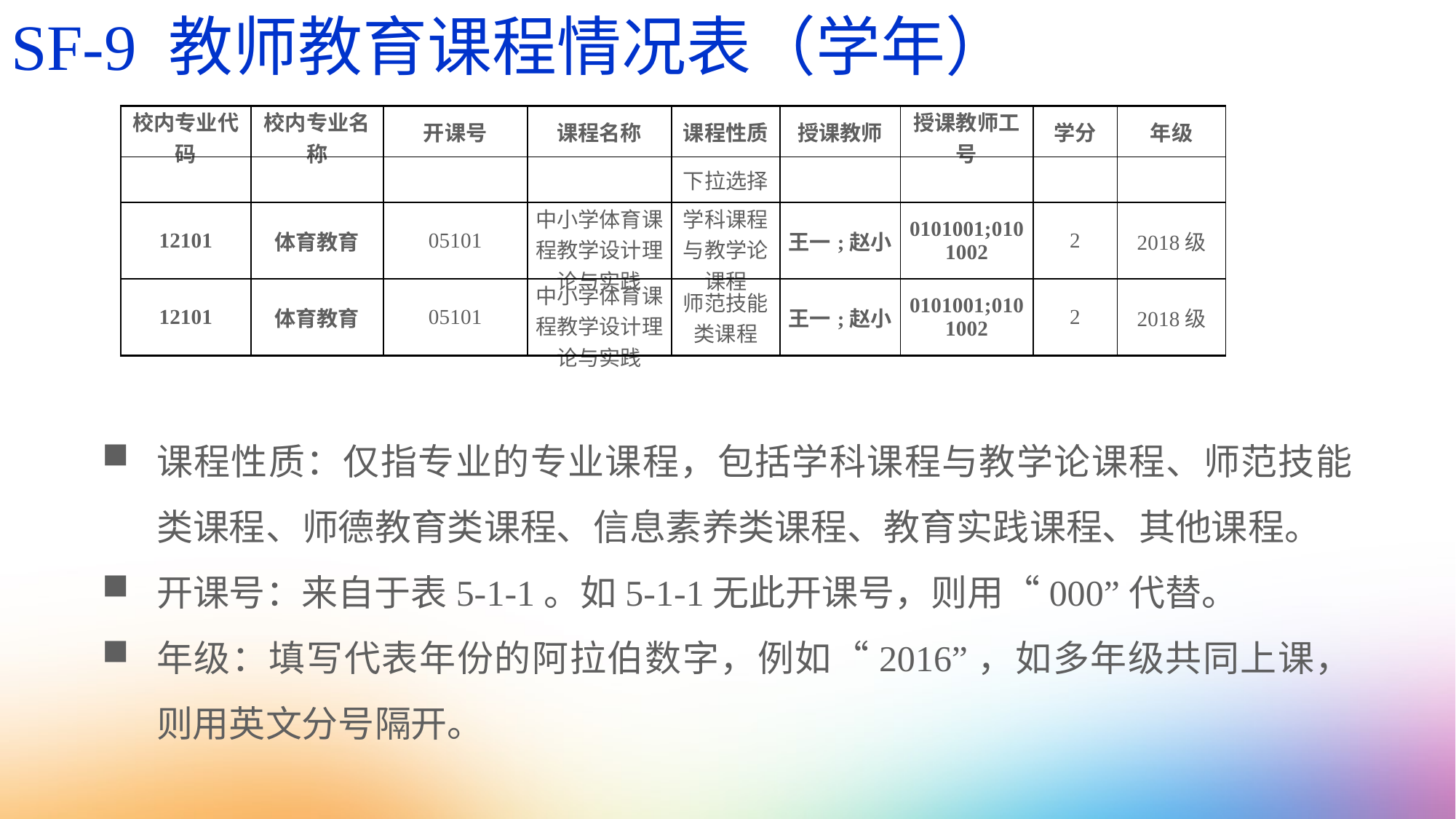

SF-9 教师教育课程情况表（学年）

| 校内专业代码 | 校内专业名称 | 开课号 | 课程名称 | 课程性质 | 授课教师 | 授课教师工号 | 学分 | 年级 |
| --- | --- | --- | --- | --- | --- | --- | --- | --- |
|  |  |  |  | 下拉选择 |  |  |  |  |
| 12101 | 体育教育 | 05101 | 中小学体育课程教学设计理论与实践 | 学科课程与教学论课程 | 王一;赵小 | 0101001;0101002 | 2 | 2018级 |
| 12101 | 体育教育 | 05101 | 中小学体育课程教学设计理论与实践 | 师范技能类课程 | 王一;赵小 | 0101001;0101002 | 2 | 2018级 |
课程性质：仅指专业的专业课程，包括学科课程与教学论课程、师范技能类课程、师德教育类课程、信息素养类课程、教育实践课程、其他课程。
开课号：来自于表5-1-1。如5-1-1无此开课号，则用“000”代替。
年级：填写代表年份的阿拉伯数字，例如“2016”，如多年级共同上课，则用英文分号隔开。